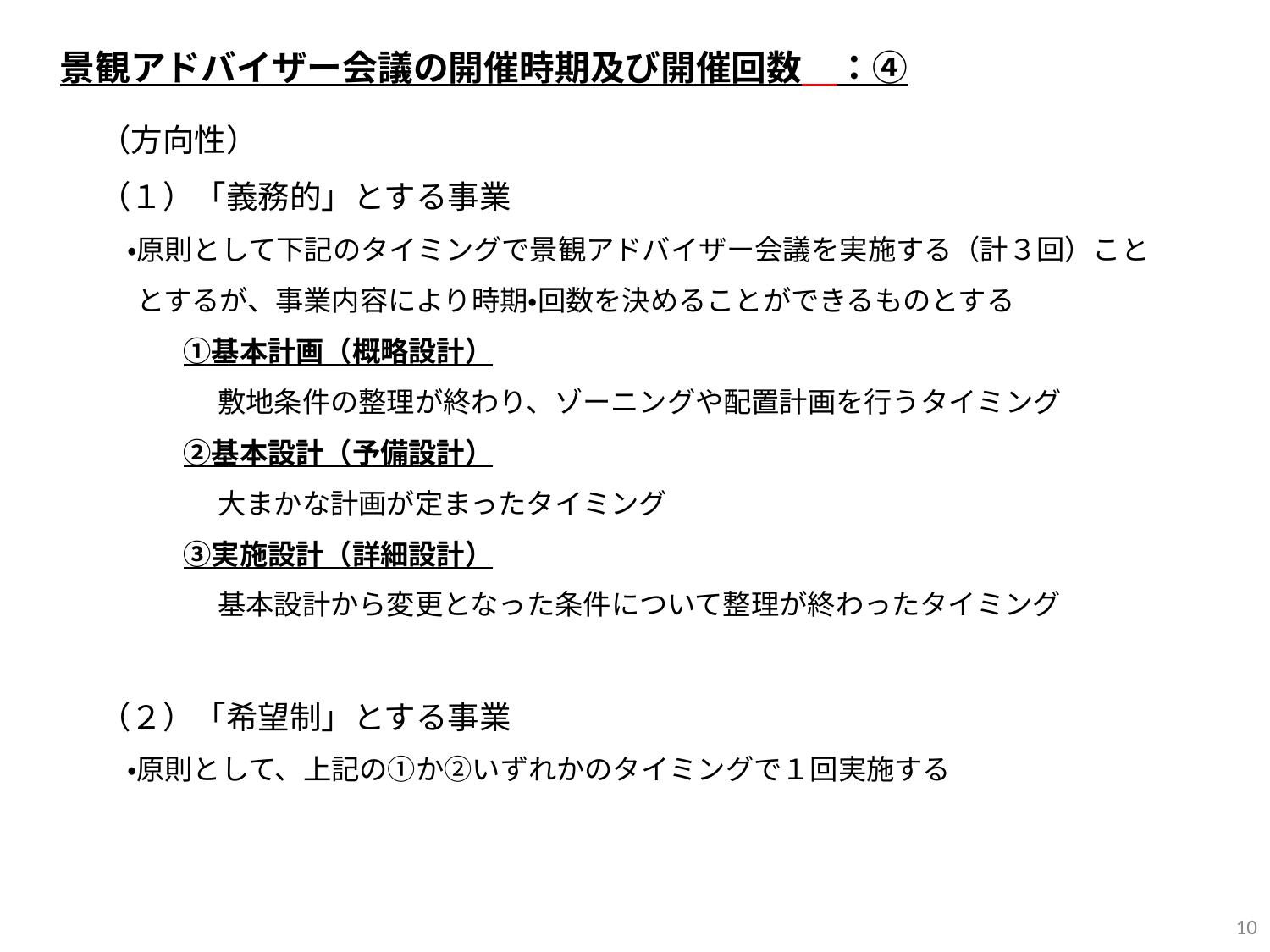

景観アドバイザー会議の開催時期及び開催回数　：④
（方向性）
（１）「義務的」とする事業
　・原則として下記のタイミングで景観アドバイザー会議を実施する（計３回）こととするが、事業内容により時期・回数を決めることができるものとする
　　　①基本計画（概略設計）
　　 　　敷地条件の整理が終わり、ゾーニングや配置計画を行うタイミング
　　　②基本設計（予備設計）
　　 　　大まかな計画が定まったタイミング
　　　③実施設計（詳細設計）
　　 　　基本設計から変更となった条件について整理が終わったタイミング

（２）「希望制」とする事業
　・原則として、上記の①か②いずれかのタイミングで１回実施する
10